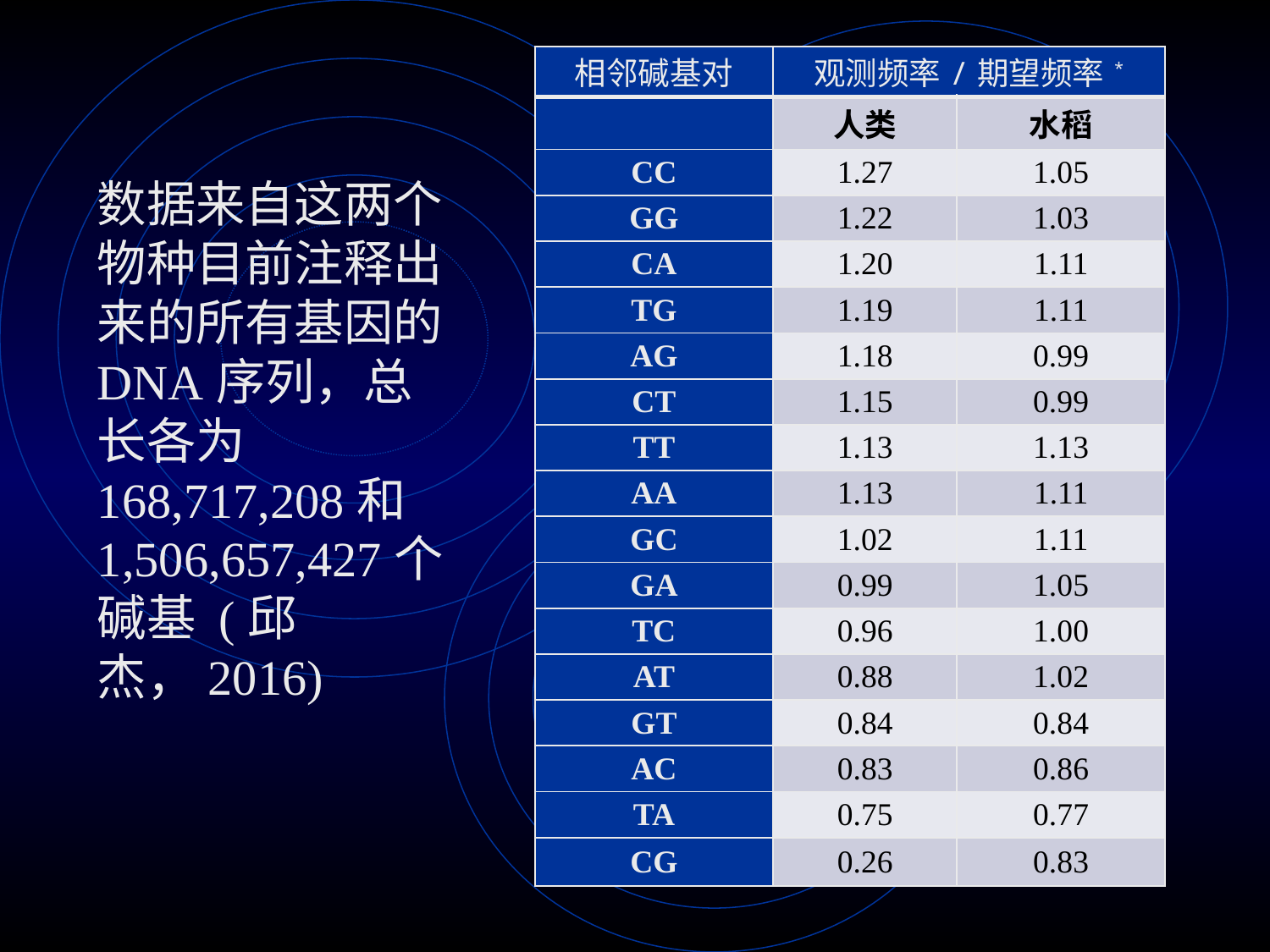

| 相邻碱基对 | 观测频率/期望频率\* |  |
| --- | --- | --- |
|  | 人类 | 水稻 |
| CC | 1.27 | 1.05 |
| GG | 1.22 | 1.03 |
| CA | 1.20 | 1.11 |
| TG | 1.19 | 1.11 |
| AG | 1.18 | 0.99 |
| CT | 1.15 | 0.99 |
| TT | 1.13 | 1.13 |
| AA | 1.13 | 1.11 |
| GC | 1.02 | 1.11 |
| GA | 0.99 | 1.05 |
| TC | 0.96 | 1.00 |
| AT | 0.88 | 1.02 |
| GT | 0.84 | 0.84 |
| AC | 0.83 | 0.86 |
| TA | 0.75 | 0.77 |
| CG | 0.26 | 0.83 |
数据来自这两个物种目前注释出来的所有基因的DNA序列，总长各为168,717,208和1,506,657,427个碱基 (邱杰，2016)